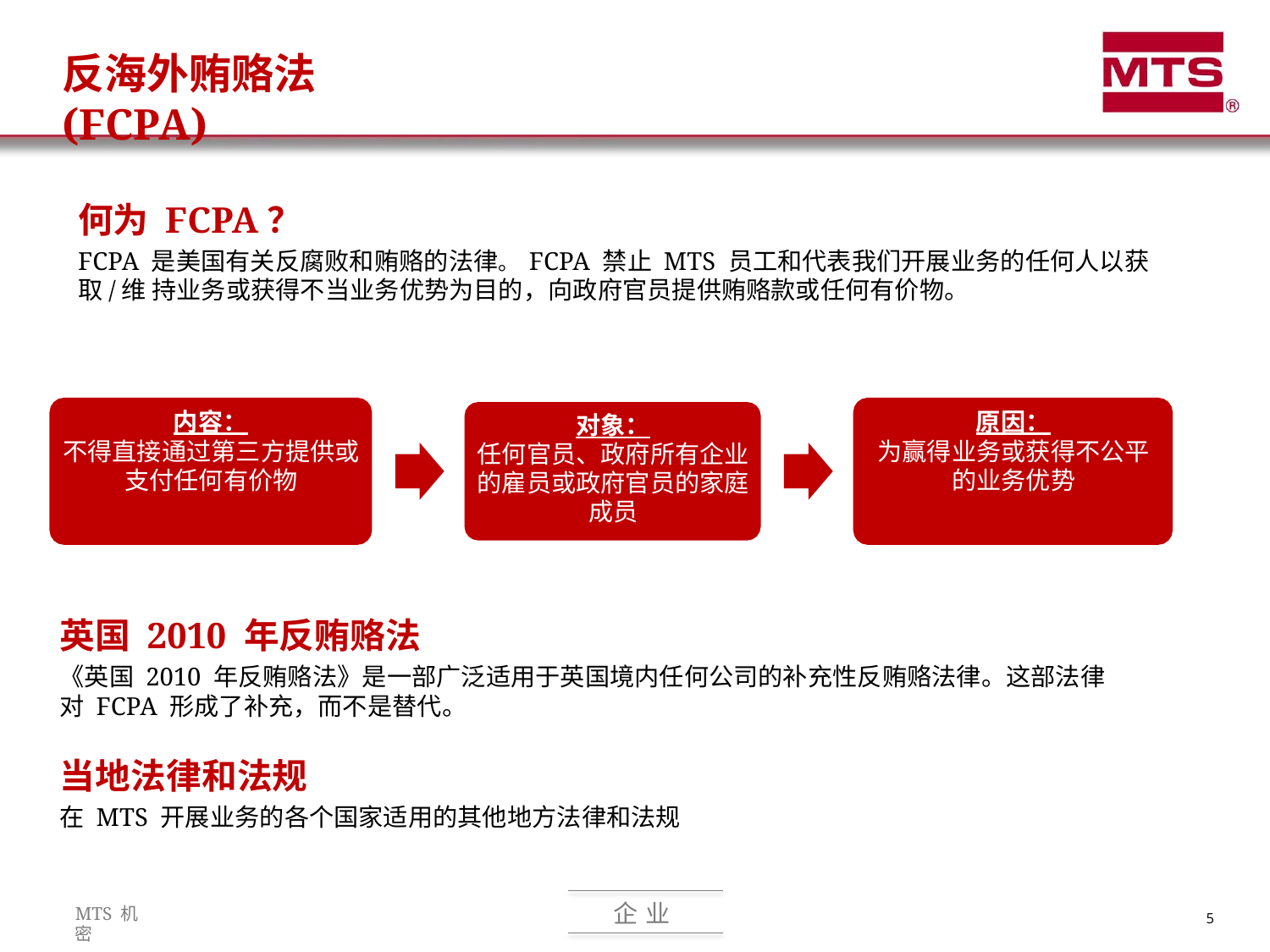

# 反海外贿赂法 (FCPA)
何为 FCPA？
FCPA 是美国有关反腐败和贿赂的法律。 FCPA 禁止 MTS 员工和代表我们开展业务的任何人以获取/维 持业务或获得不当业务优势为目的，向政府官员提供贿赂款或任何有价物。

内容：
不得直接通过第三方提供或 支付任何有价物
原因：
为赢得业务或获得不公平 的业务优势
对象：
任何官员、政府所有企业 的雇员或政府官员的家庭 成员

英国 2010 年反贿赂法
《英国 2010 年反贿赂法》是一部广泛适用于英国境内任何公司的补充性反贿赂法律。这部法律对 FCPA 形成了补充，而不是替代。

当地法律和法规
在 MTS 开展业务的各个国家适用的其他地方法律和法规
企 业
MTS 机密
5